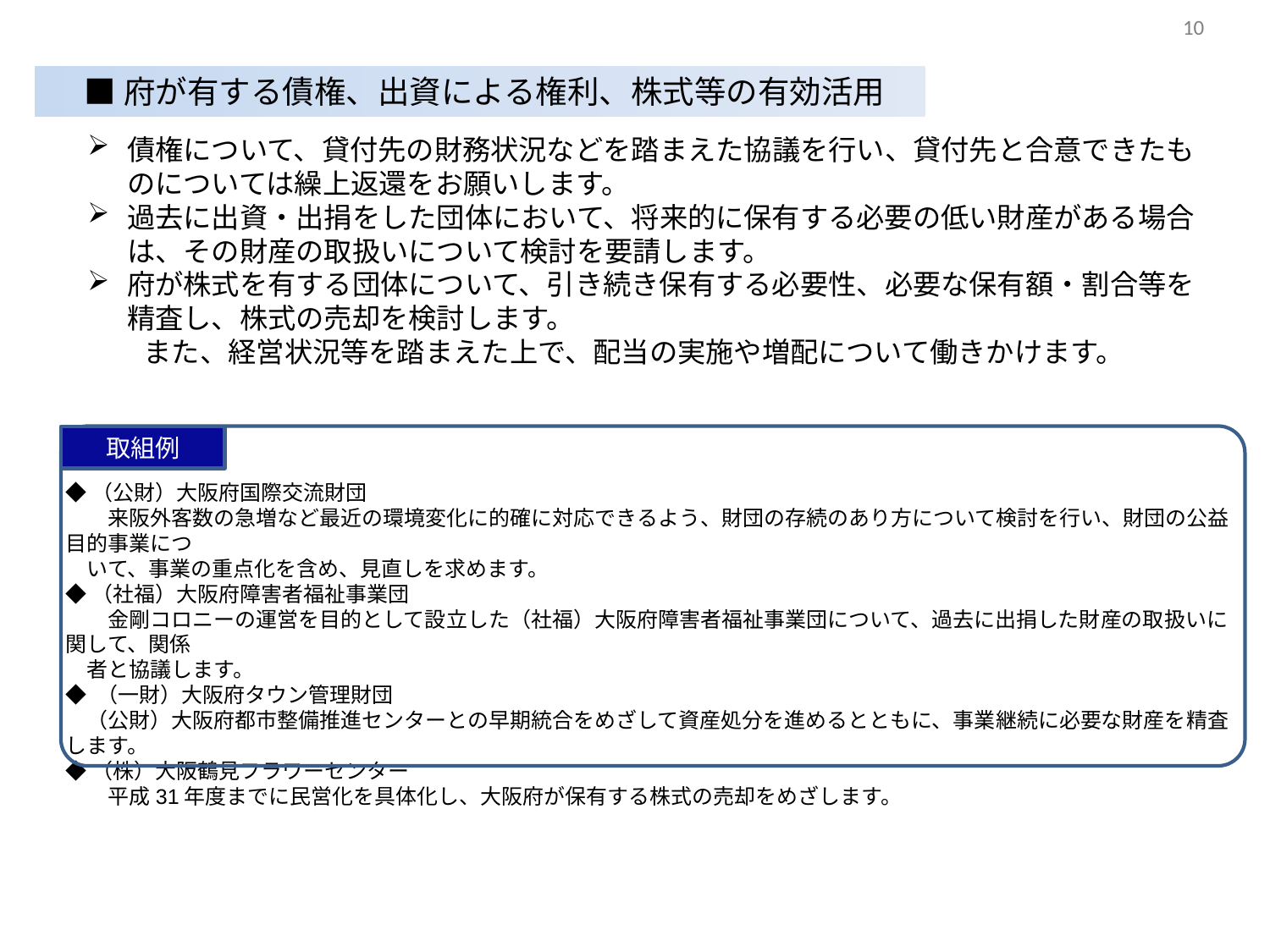

10
■府が有する債権、出資による権利、株式等の有効活用
債権について、貸付先の財務状況などを踏まえた協議を行い、貸付先と合意できたものについては繰上返還をお願いします。
過去に出資・出捐をした団体において、将来的に保有する必要の低い財産がある場合は、その財産の取扱いについて検討を要請します。
府が株式を有する団体について、引き続き保有する必要性、必要な保有額・割合等を精査し、株式の売却を検討します。
　　また、経営状況等を踏まえた上で、配当の実施や増配について働きかけます。

取組例
◆（公財）大阪府国際交流財団
　　来阪外客数の急増など最近の環境変化に的確に対応できるよう、財団の存続のあり方について検討を行い、財団の公益目的事業につ
　いて、事業の重点化を含め、見直しを求めます。
◆（社福）大阪府障害者福祉事業団
　　金剛コロニーの運営を目的として設立した（社福）大阪府障害者福祉事業団について、過去に出捐した財産の取扱いに関して、関係
　者と協議します。
◆ （一財）大阪府タウン管理財団
　（公財）大阪府都市整備推進センターとの早期統合をめざして資産処分を進めるとともに、事業継続に必要な財産を精査します。
◆（株）大阪鶴見フラワーセンター
　　平成31年度までに民営化を具体化し、大阪府が保有する株式の売却をめざします。